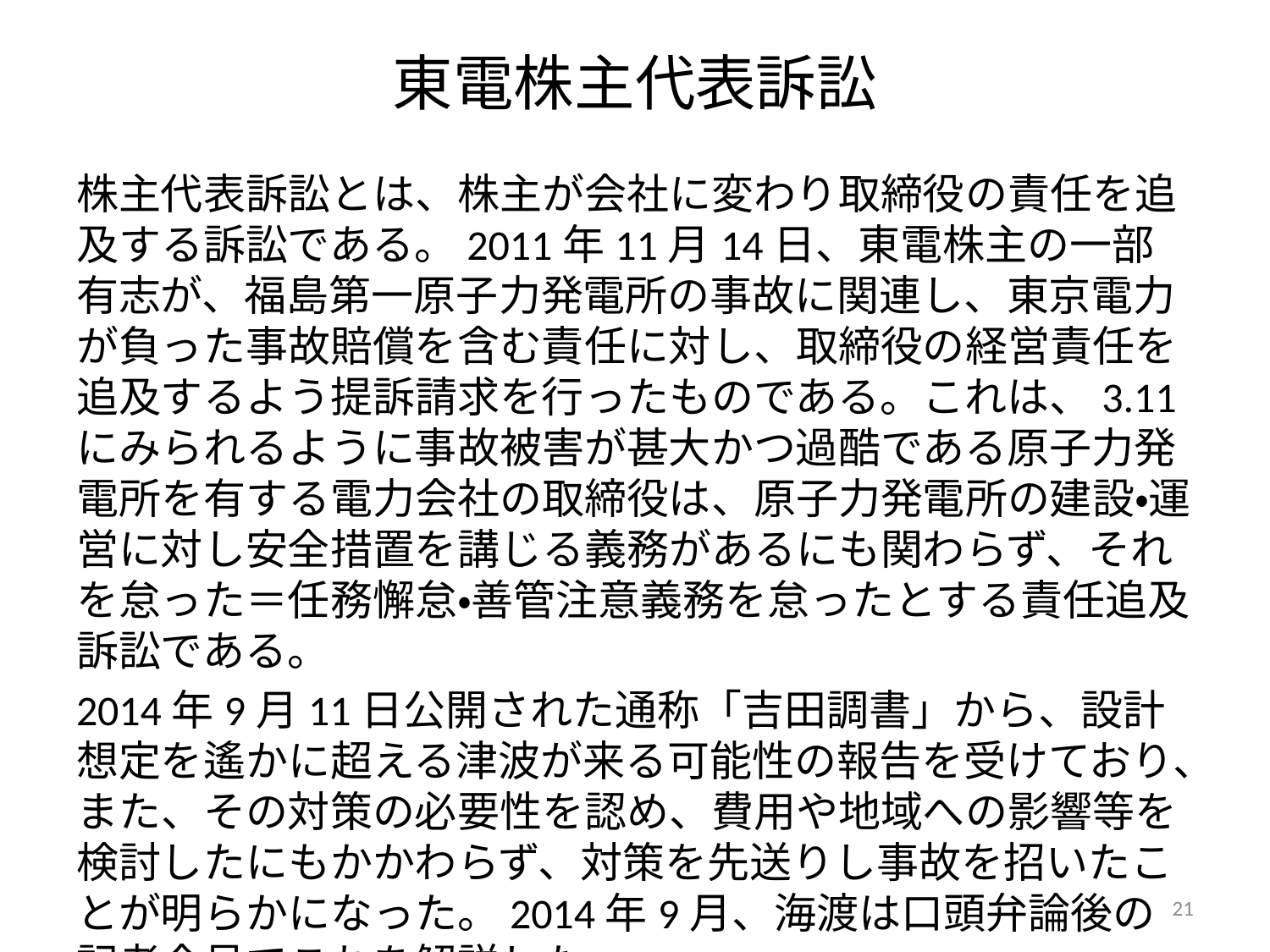

# 東電株主代表訴訟
株主代表訴訟とは、株主が会社に変わり取締役の責任を追及する訴訟である。2011年11月14日、東電株主の一部有志が、福島第一原子力発電所の事故に関連し、東京電力が負った事故賠償を含む責任に対し、取締役の経営責任を追及するよう提訴請求を行ったものである。これは、3.11にみられるように事故被害が甚大かつ過酷である原子力発電所を有する電力会社の取締役は、原子力発電所の建設・運営に対し安全措置を講じる義務があるにも関わらず、それを怠った＝任務懈怠・善管注意義務を怠ったとする責任追及訴訟である。
2014年9月11日公開された通称「吉田調書」から、設計想定を遙かに超える津波が来る可能性の報告を受けており、また、その対策の必要性を認め、費用や地域への影響等を検討したにもかかわらず、対策を先送りし事故を招いたことが明らかになった。2014年9月、海渡は口頭弁論後の記者会見でこれを解説した。

21